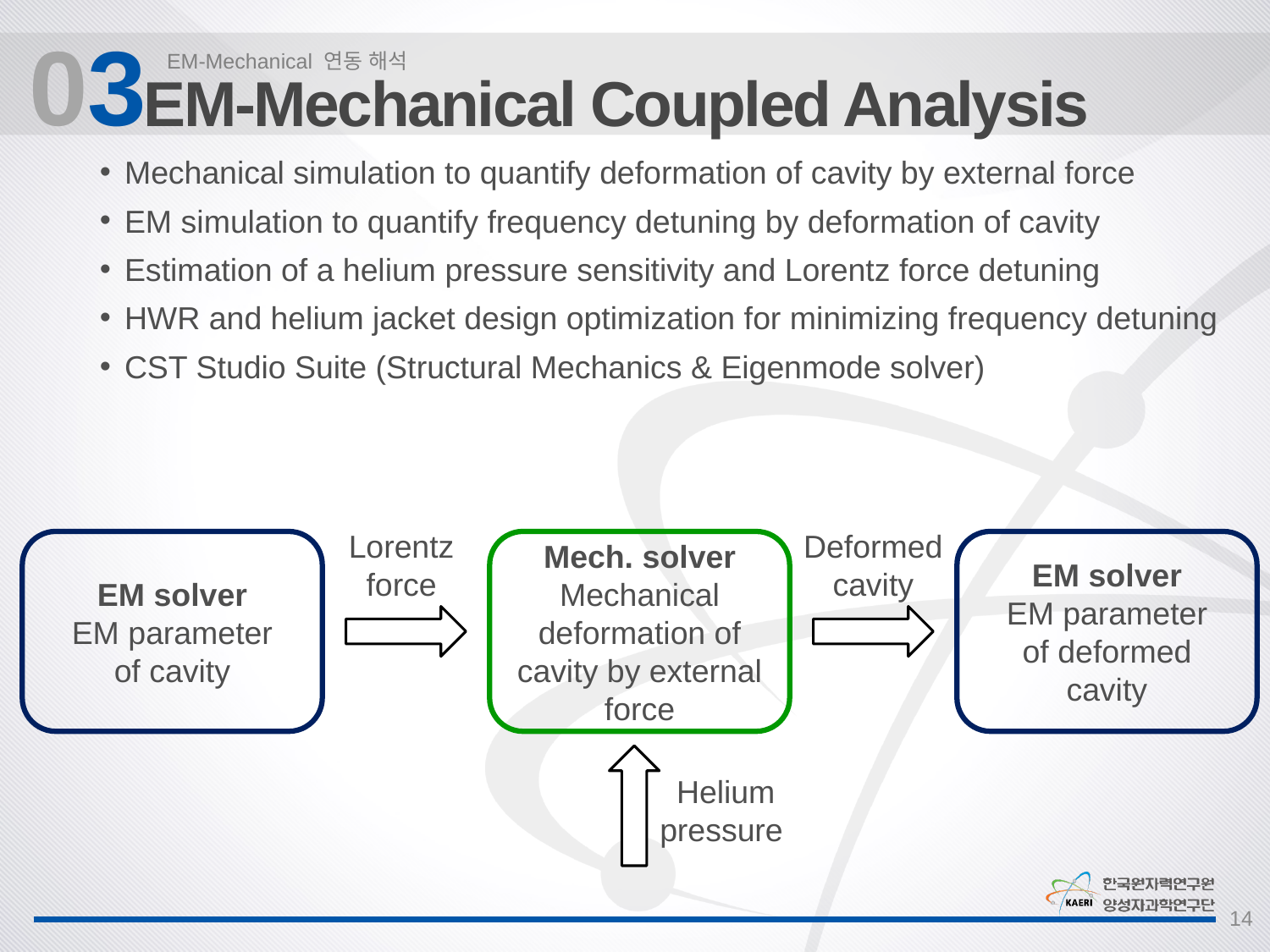

03
EM-Mechanical 연동 해석
EM-Mechanical Coupled Analysis
Mechanical simulation to quantify deformation of cavity by external force
EM simulation to quantify frequency detuning by deformation of cavity
Estimation of a helium pressure sensitivity and Lorentz force detuning
HWR and helium jacket design optimization for minimizing frequency detuning
CST Studio Suite (Structural Mechanics & Eigenmode solver)
Lorentz
force
Deformed
cavity
EM solver
EM parameter
of cavity
Mech. solver
Mechanical deformation of cavity by external force
EM solver
EM parameter
of deformed cavity

Helium
pressure

14